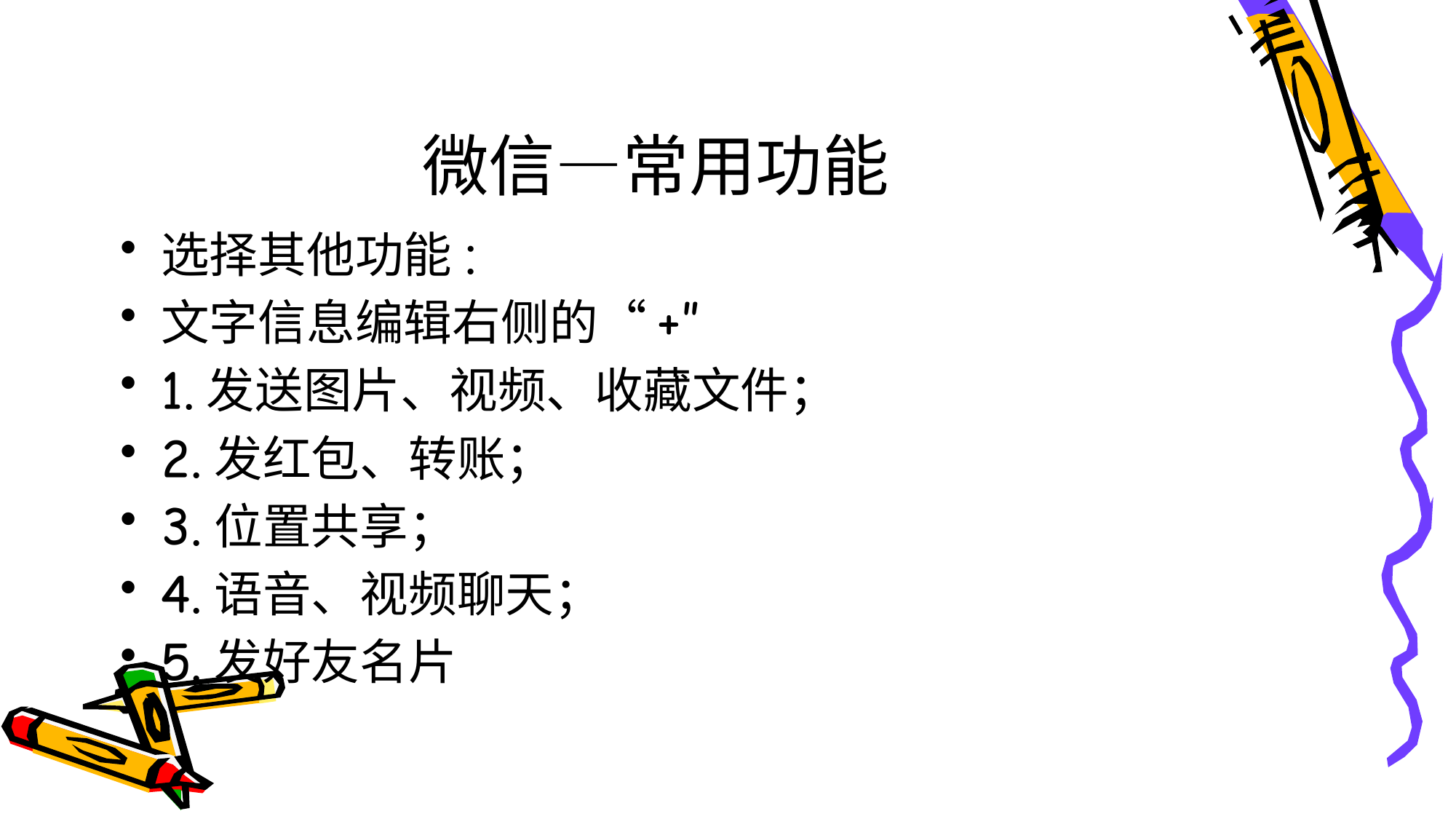

# 微信—常用功能
选择其他功能:
文字信息编辑右侧的“+”
1.发送图片、视频、收藏文件；
2.发红包、转账；
3.位置共享；
4.语音、视频聊天；
5.发好友名片